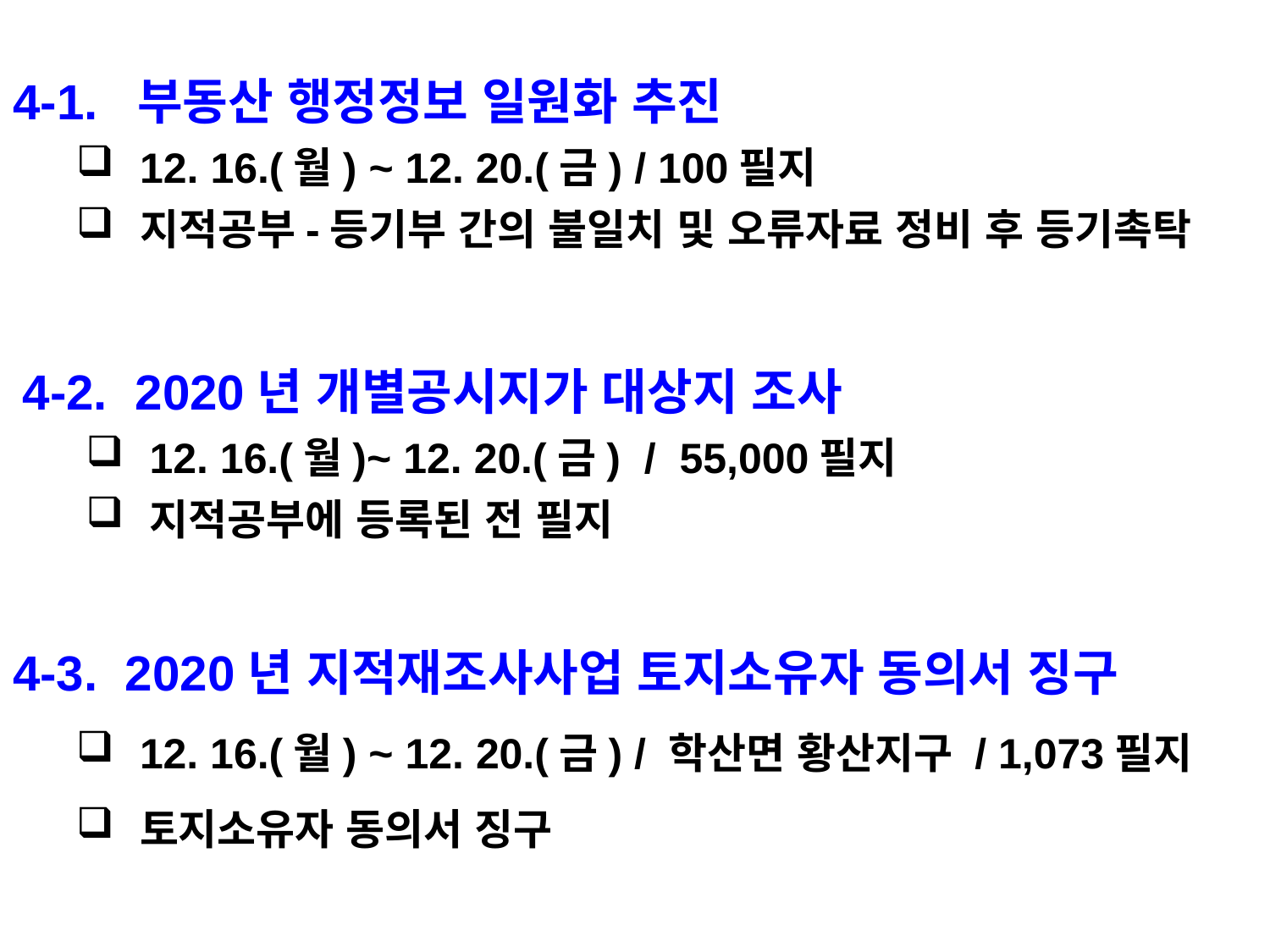

4-1.  부동산 행정정보 일원화 추진
12. 16.(월) ~ 12. 20.(금) / 100필지
지적공부-등기부 간의 불일치 및 오류자료 정비 후 등기촉탁

4-2.  2020년 개별공시지가 대상지 조사
12. 16.(월)~ 12. 20.(금)  /  55,000필지
지적공부에 등록된 전 필지
4-3.  2020년 지적재조사사업 토지소유자 동의서 징구
12. 16.(월) ~ 12. 20.(금) / 학산면 황산지구 / 1,073필지
토지소유자 동의서 징구